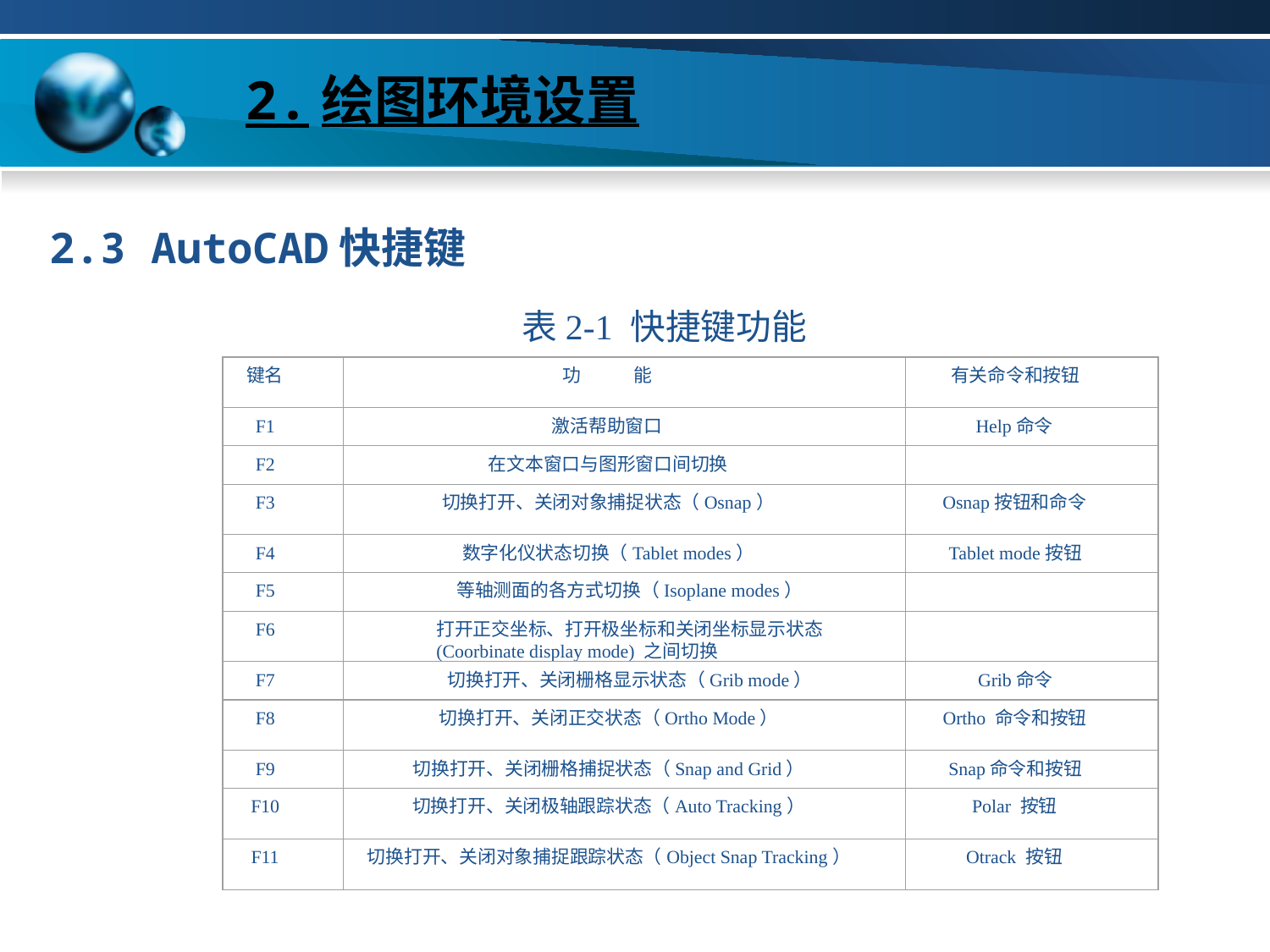

# 2.绘图环境设置
2.3 AutoCAD快捷键
表2-1 快捷键功能

键名

功             能

有关命令和按钮

F1

激活帮助窗口

Help命令

F2

在文本窗口与图形窗口间切换

F3

切换打开、关闭对象捕捉状态（Osnap）

Osnap按钮和命令

F4

数字化仪状态切换（Tablet modes）

Tablet mode按钮

F5

等轴测面的各方式切换（Isoplane modes）

F6

打开正交坐标、打开极坐标和关闭坐标显示状态
(Coorbinate display mode) 之间切换

F7

切换打开、关闭栅格显示状态（Grib mode）

Grib命令

F8

切换打开、关闭正交状态（Ortho Mode）

Ortho 命令和按钮

F9

切换打开、关闭栅格捕捉状态（Snap and Grid）

Snap命令和按钮

F10

切换打开、关闭极轴跟踪状态（Auto Tracking）

Polar 按钮

F11

切换打开、关闭对象捕捉跟踪状态（Object Snap Tracking）

Otrack 按钮